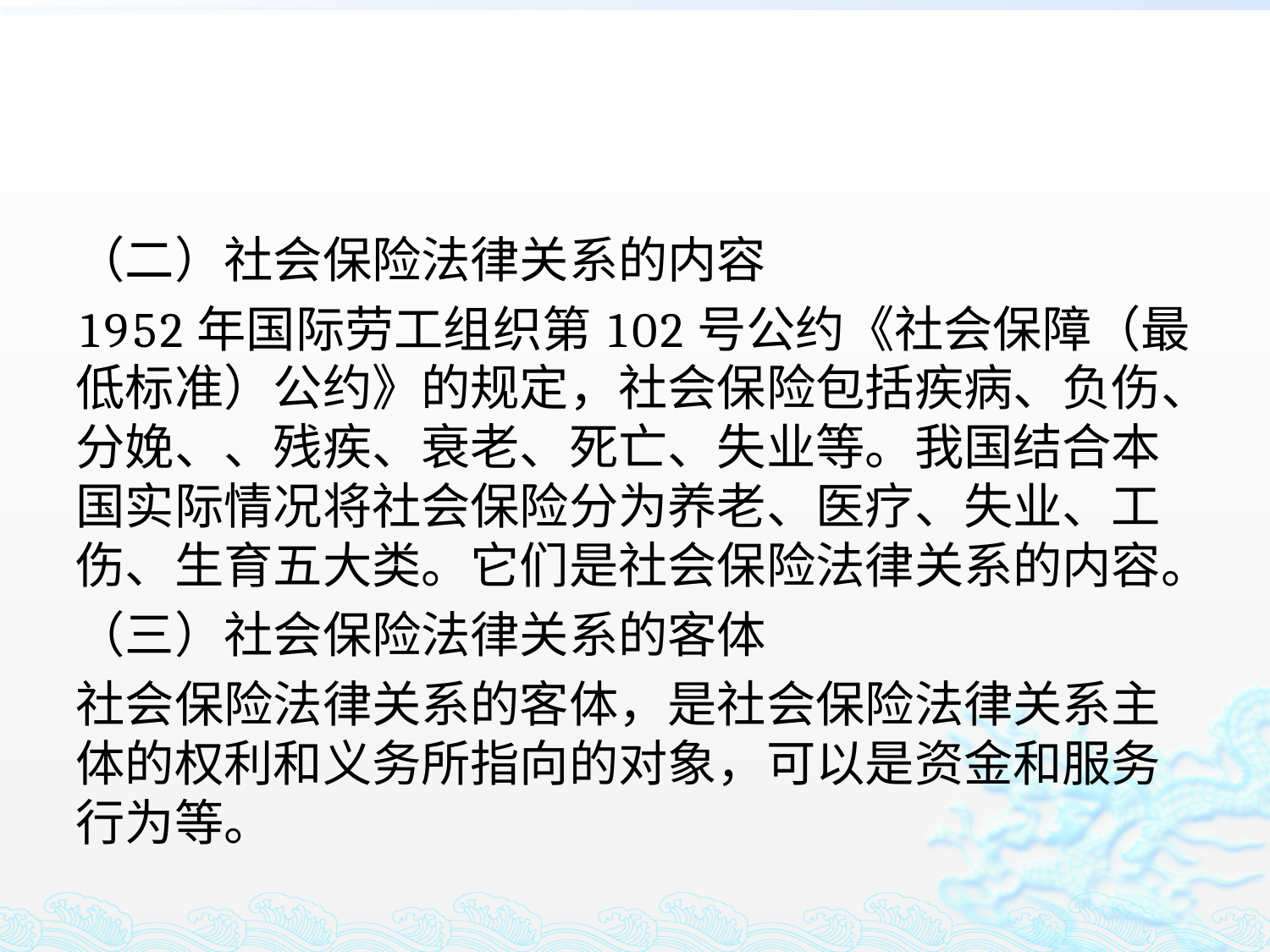

#
（二）社会保险法律关系的内容
1952年国际劳工组织第102号公约《社会保障（最低标准）公约》的规定，社会保险包括疾病、负伤、分娩、、残疾、衰老、死亡、失业等。我国结合本国实际情况将社会保险分为养老、医疗、失业、工伤、生育五大类。它们是社会保险法律关系的内容。
（三）社会保险法律关系的客体
社会保险法律关系的客体，是社会保险法律关系主体的权利和义务所指向的对象，可以是资金和服务行为等。